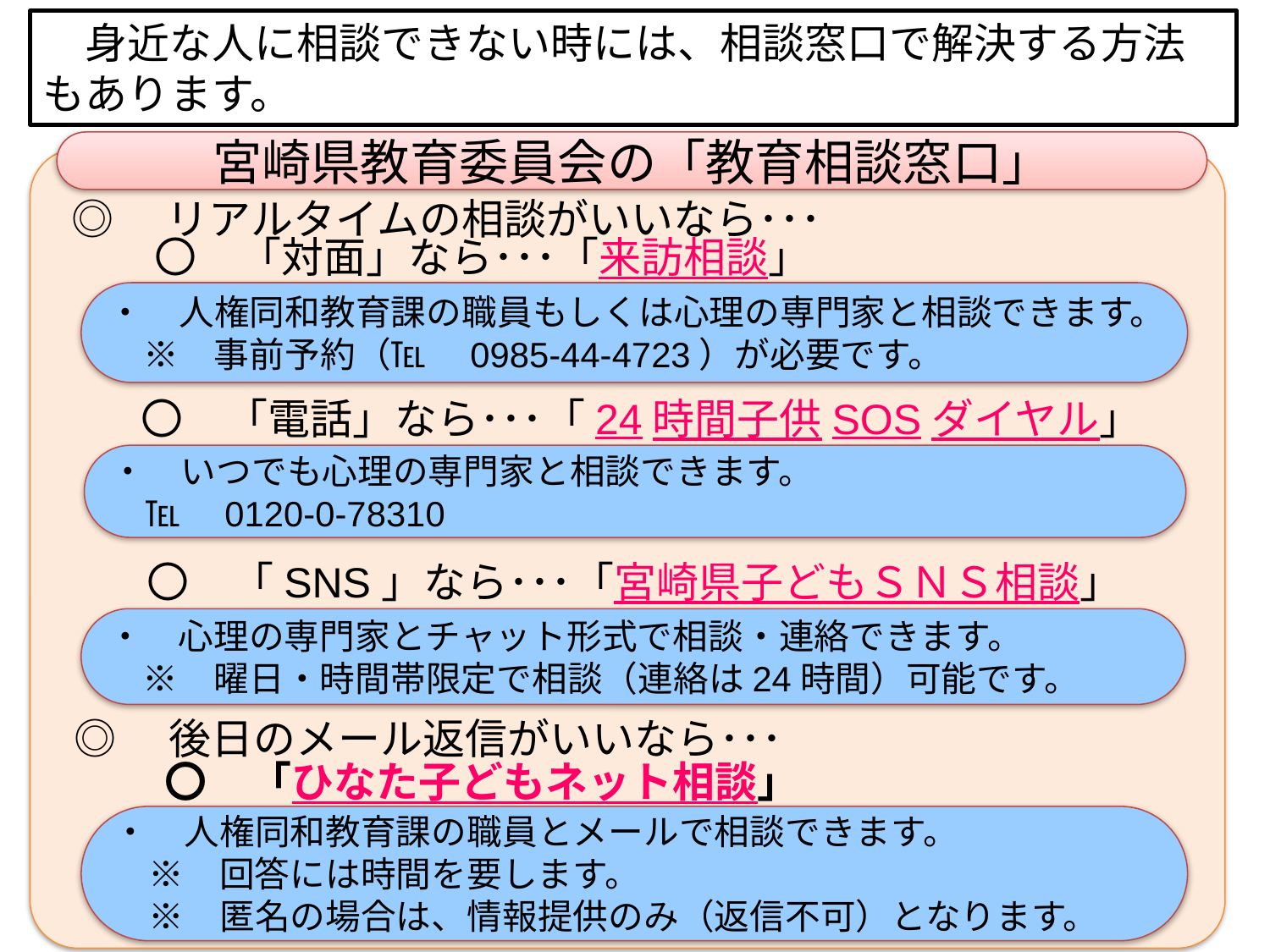

身近な人に相談できない時には、相談窓口で解決する方法もあります。
宮崎県教育委員会の「教育相談窓口」

◎　リアルタイムの相談がいいなら･･･
〇　「対面」なら･･･「来訪相談」
・　人権同和教育課の職員もしくは心理の専門家と相談できます。
　※　事前予約（℡　0985-44-4723）が必要です。
〇　「電話」なら･･･「24時間子供SOSダイヤル」
・　いつでも心理の専門家と相談できます。
　℡　0120-0-78310
〇　「SNS」なら･･･「宮崎県子どもＳＮＳ相談」
・　心理の専門家とチャット形式で相談・連絡できます。
　※　曜日・時間帯限定で相談（連絡は24時間）可能です。
◎　後日のメール返信がいいなら･･･
〇　「ひなた子どもネット相談」
ふれあいコール
ネットいじめ目安箱
・　人権同和教育課の職員とメールで相談できます。
　※　回答には時間を要します。
　※　匿名の場合は、情報提供のみ（返信不可）となります。